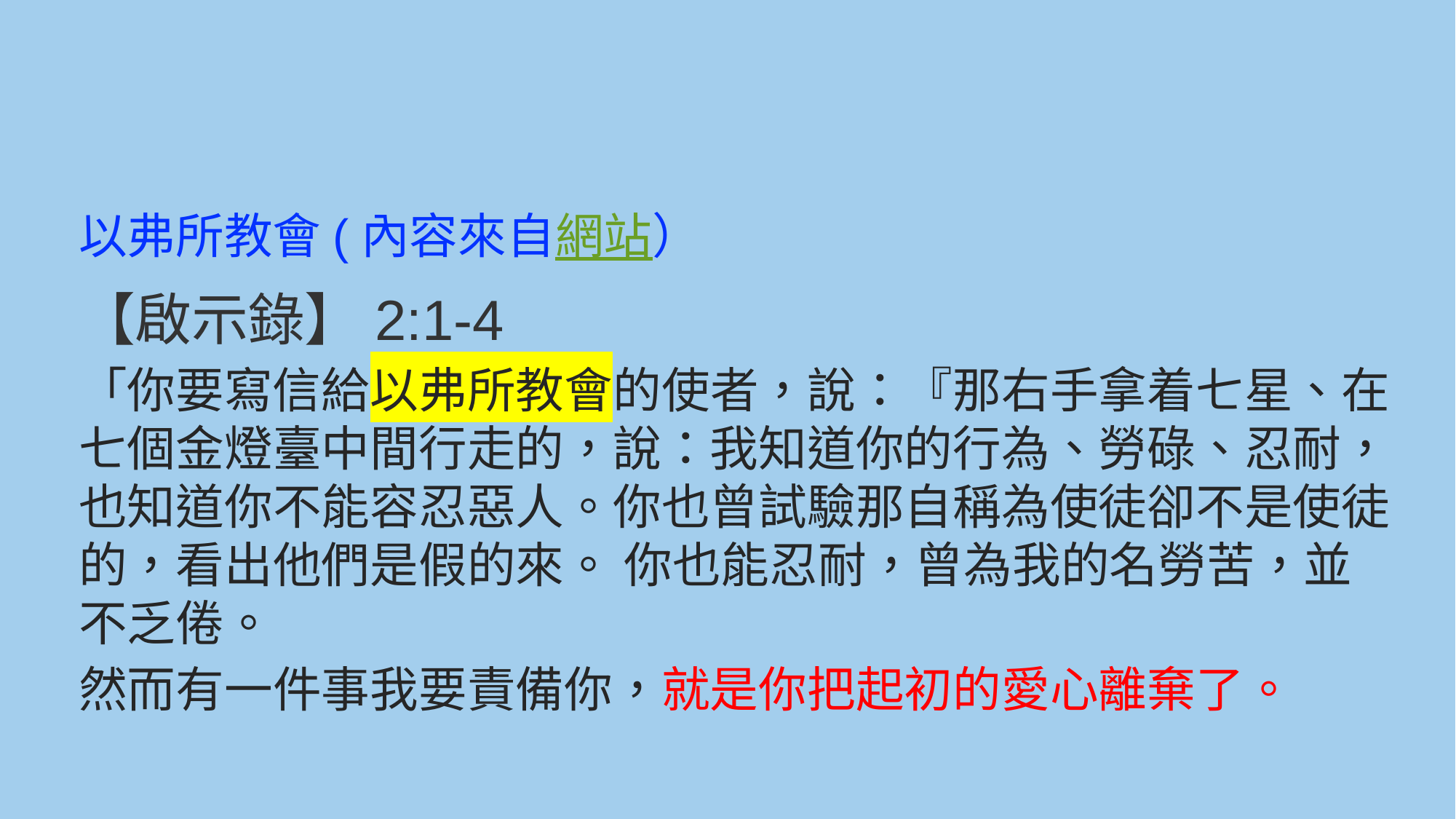

以弗所教會(內容來自網站）
【啟示錄】2:1-4
「你要寫信給以弗所教會的使者，說：『那右手拿着七星、在七個金燈臺中間行走的，說：我知道你的行為、勞碌、忍耐，也知道你不能容忍惡人。你也曾試驗那自稱為使徒卻不是使徒的，看出他們是假的來。 你也能忍耐，曾為我的名勞苦，並不乏倦。
然而有一件事我要責備你，就是你把起初的愛心離棄了。